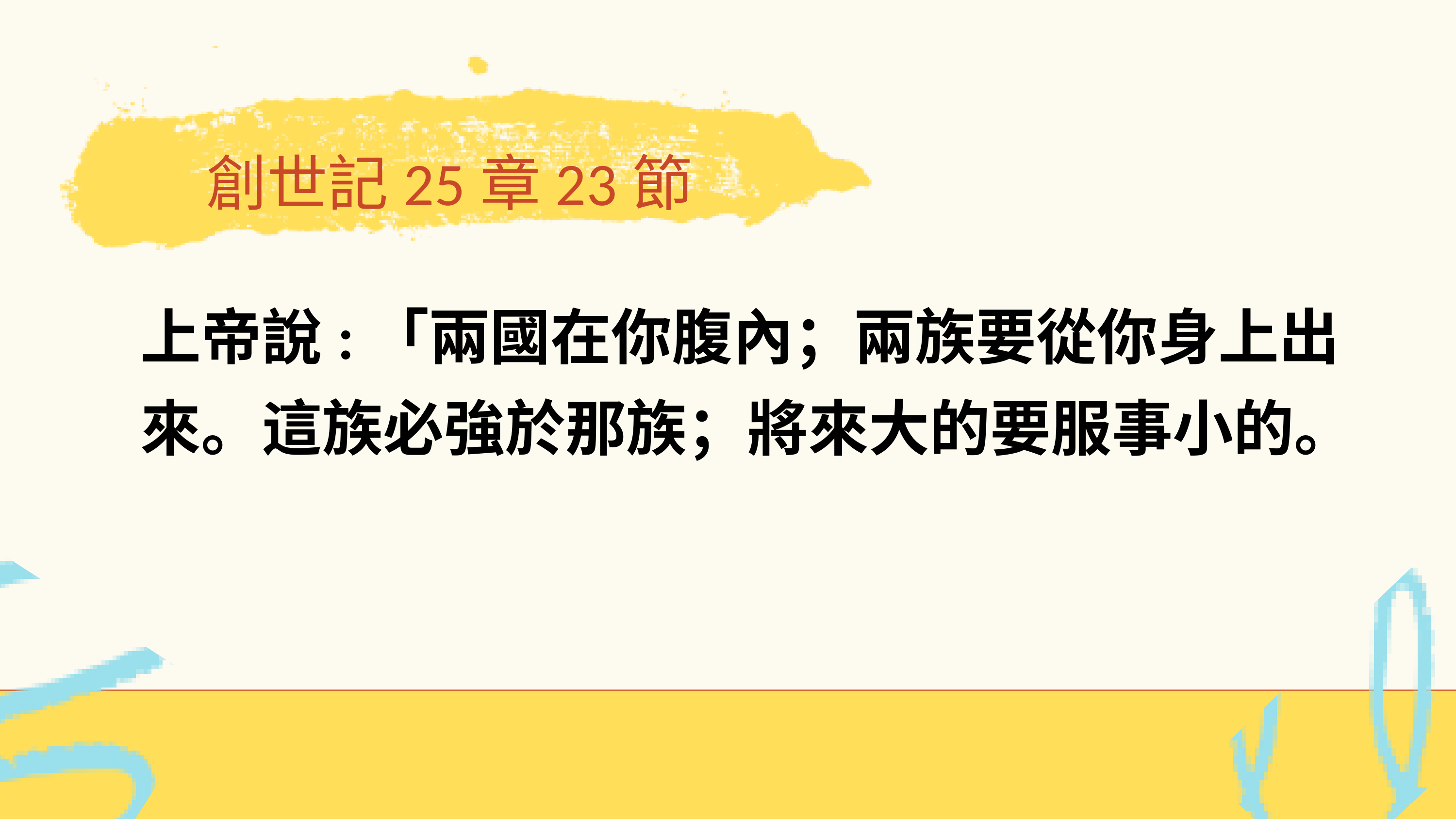

創世記25章23節
上帝說:「兩國在你腹內；兩族要從你身上出來。這族必強於那族；將來大的要服事小的。